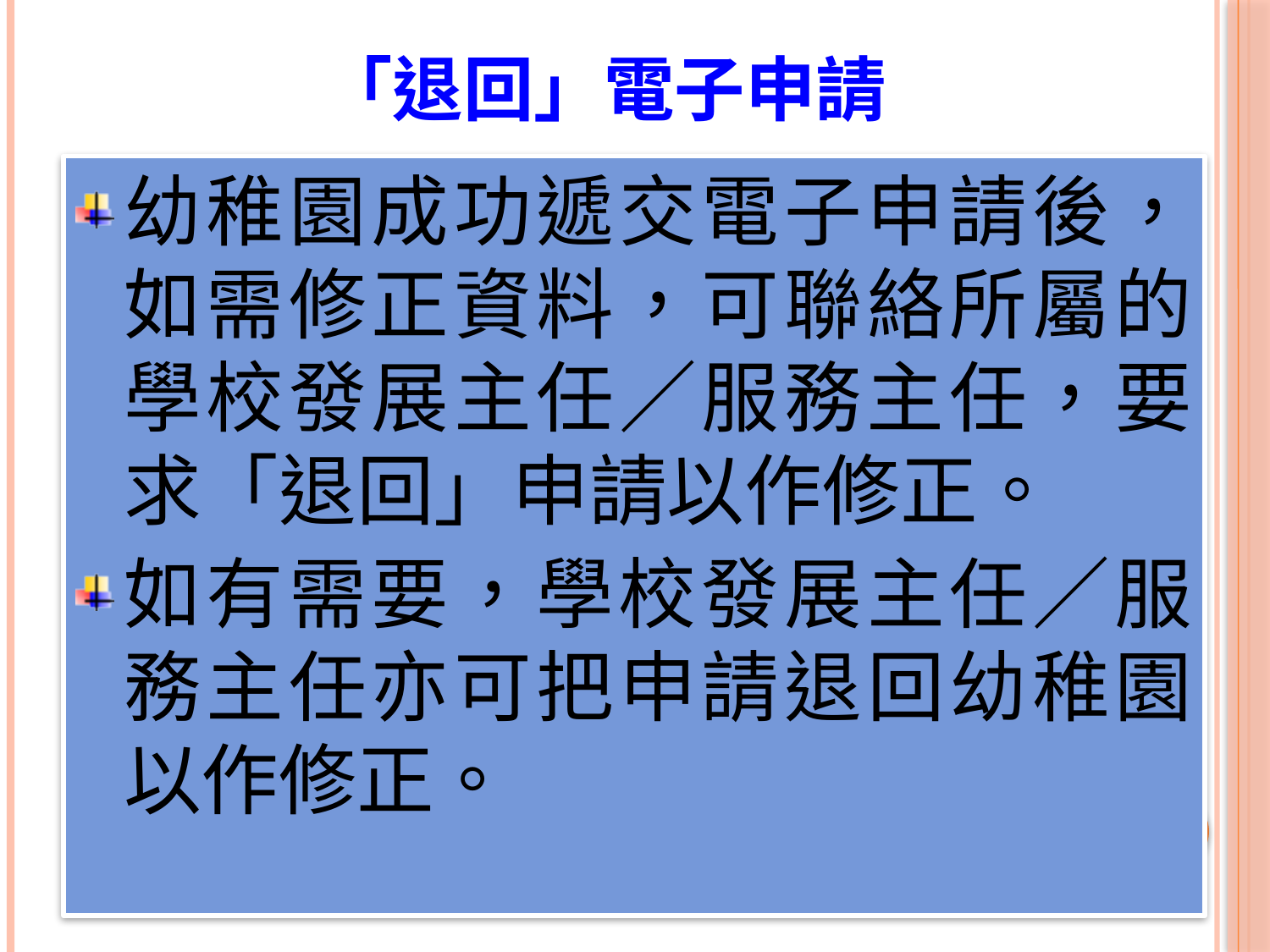

# 「退回」電子申請
幼稚園成功遞交電子申請後，如需修正資料，可聯絡所屬的學校發展主任／服務主任，要求「退回」申請以作修正。
如有需要，學校發展主任／服務主任亦可把申請退回幼稚園以作修正。